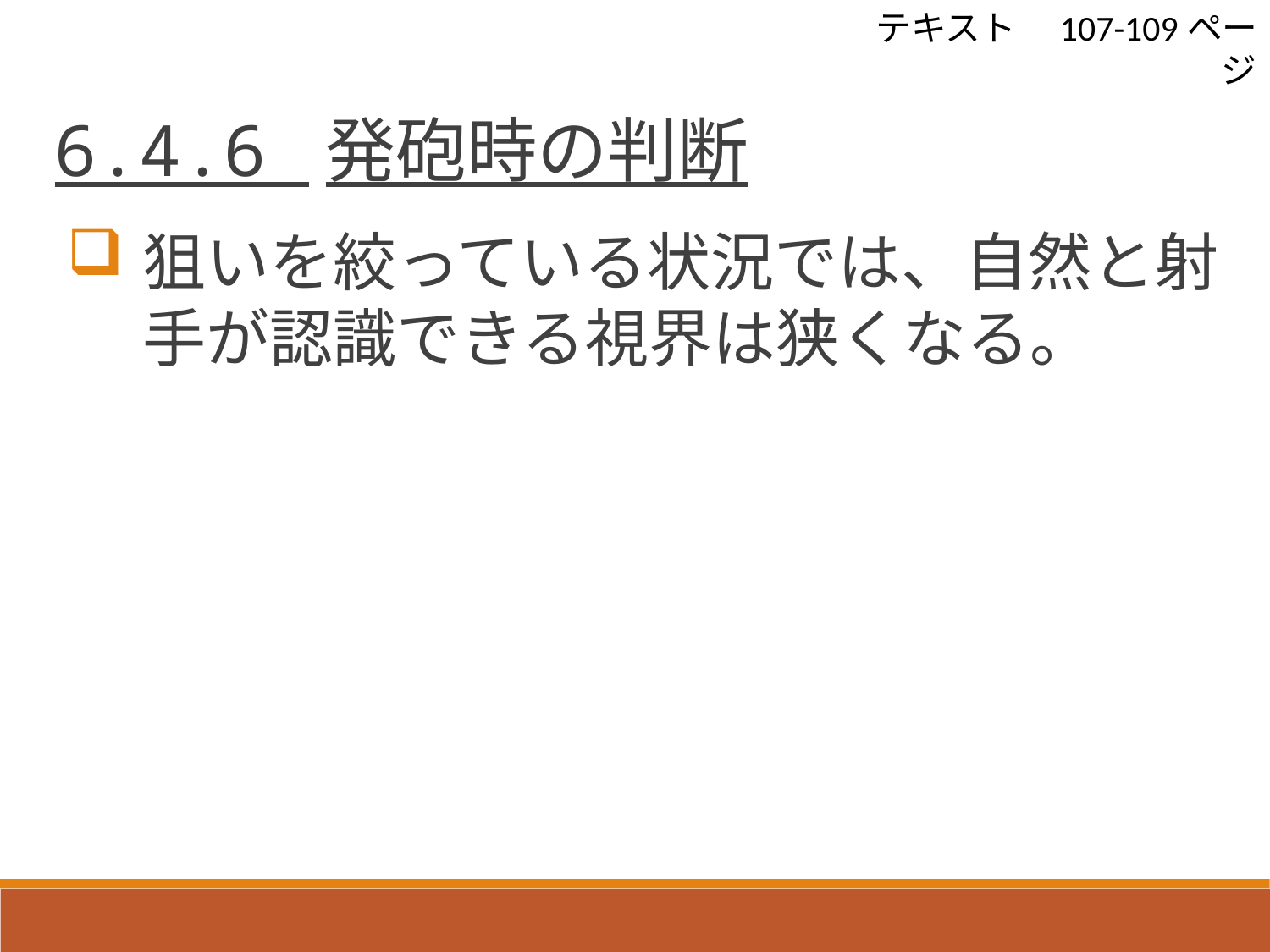

テキスト　107-109ページ
 6.4.6 発砲時の判断
狙いを絞っている状況では、自然と射手が認識できる視界は狭くなる。